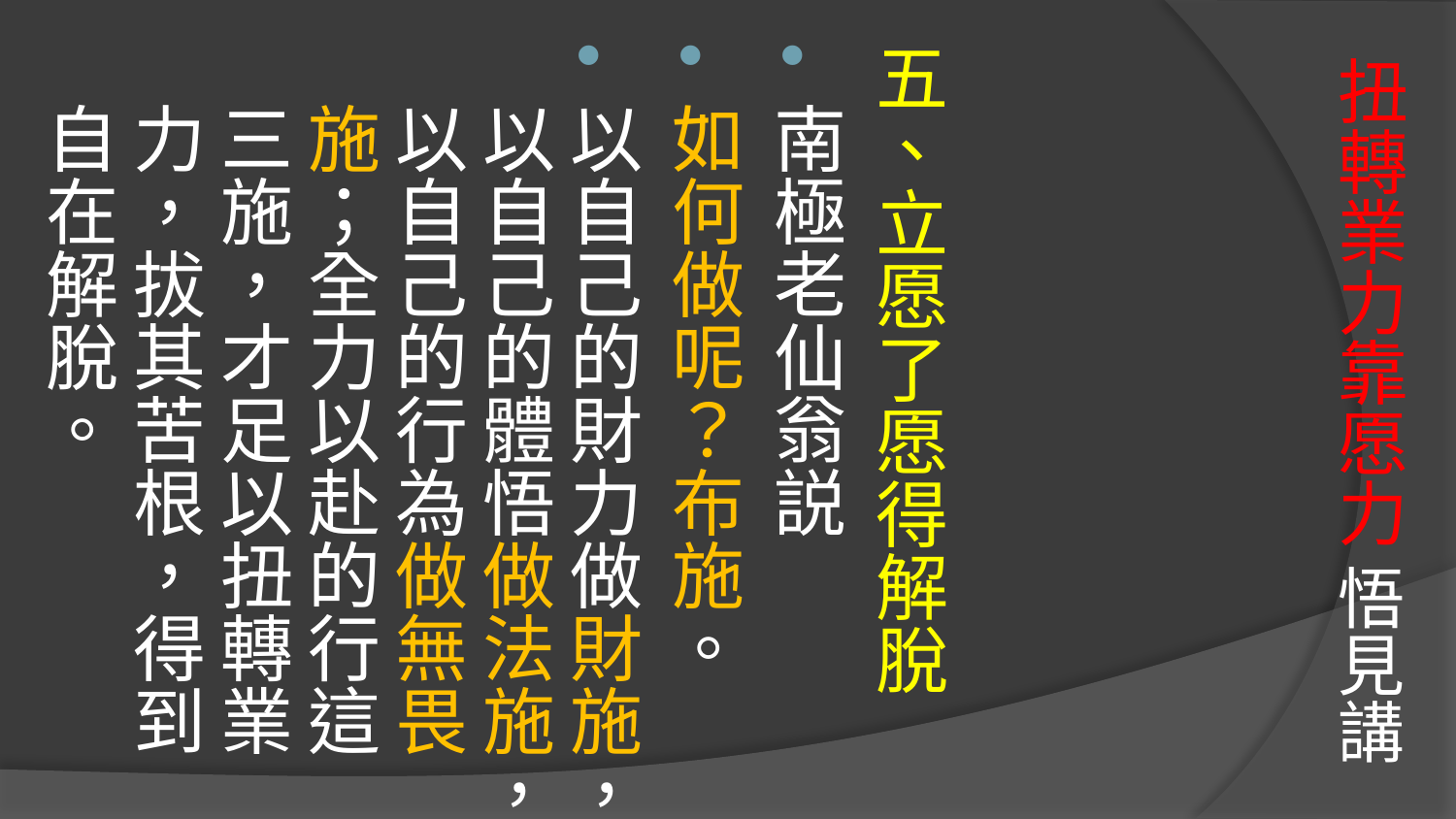

五、立愿了愿得解脫
南極老仙翁説
如何做呢？布施。
以自己的財力做財施，以自己的體悟做法施，以自己的行為做無畏施；全力以赴的行這三施，才足以扭轉業力，拔其苦根，得到自在解脫。
# 扭轉業力靠愿力 悟見講